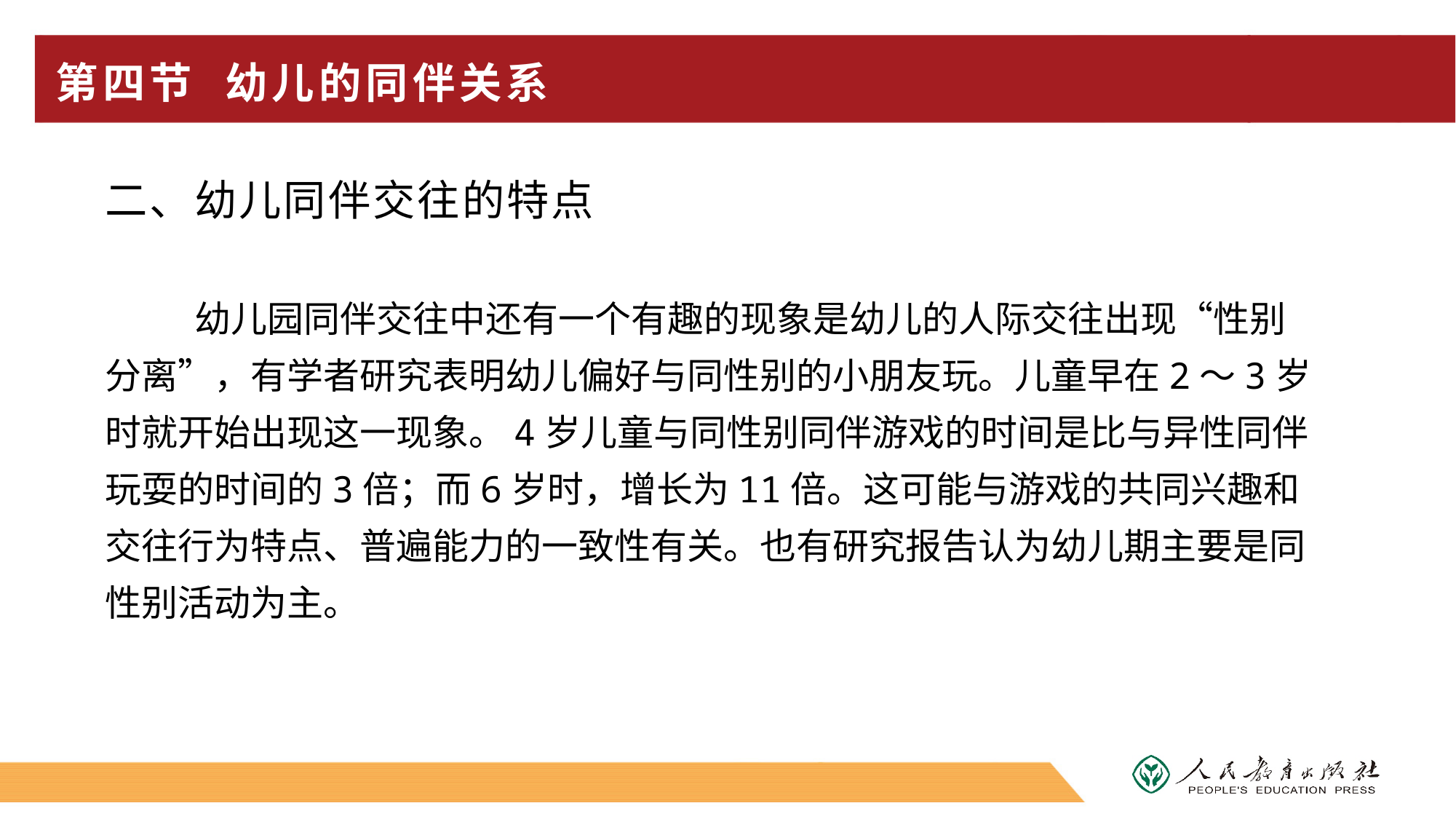

# 第四节  幼儿的同伴关系
二、幼儿同伴交往的特点
 幼儿园同伴交往中还有一个有趣的现象是幼儿的人际交往出现“性别分离”，有学者研究表明幼儿偏好与同性别的小朋友玩。儿童早在2～3岁时就开始出现这一现象。4岁儿童与同性别同伴游戏的时间是比与异性同伴玩耍的时间的3倍；而6岁时，增长为11倍。这可能与游戏的共同兴趣和交往行为特点、普遍能力的一致性有关。也有研究报告认为幼儿期主要是同性别活动为主。